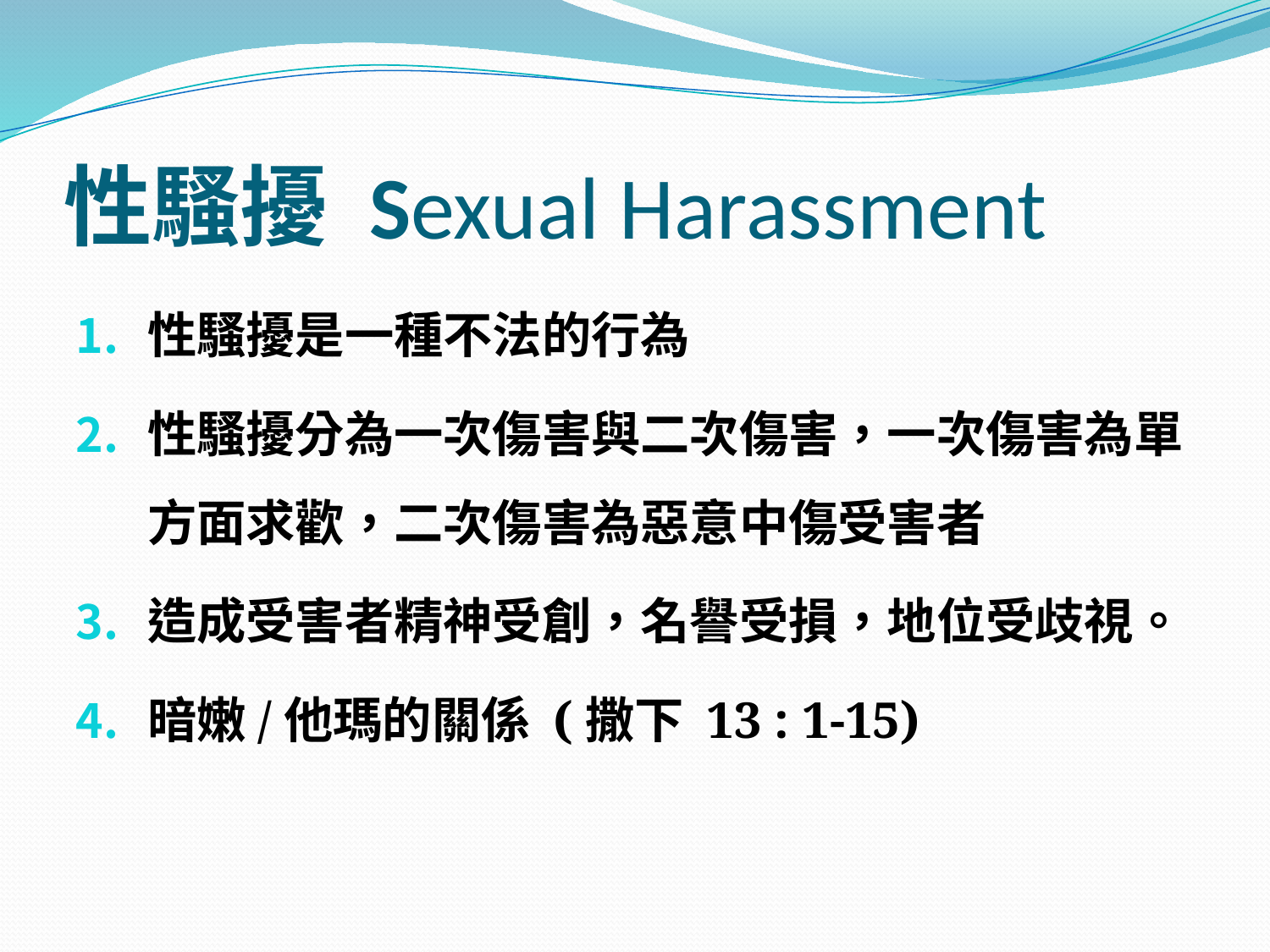

# 性騷擾 Sexual Harassment
性騷擾是一種不法的行為
性騷擾分為一次傷害與二次傷害，一次傷害為單方面求歡，二次傷害為惡意中傷受害者
造成受害者精神受創，名譽受損，地位受歧視。
暗嫩/他瑪的關係 (撒下 13 : 1-15)